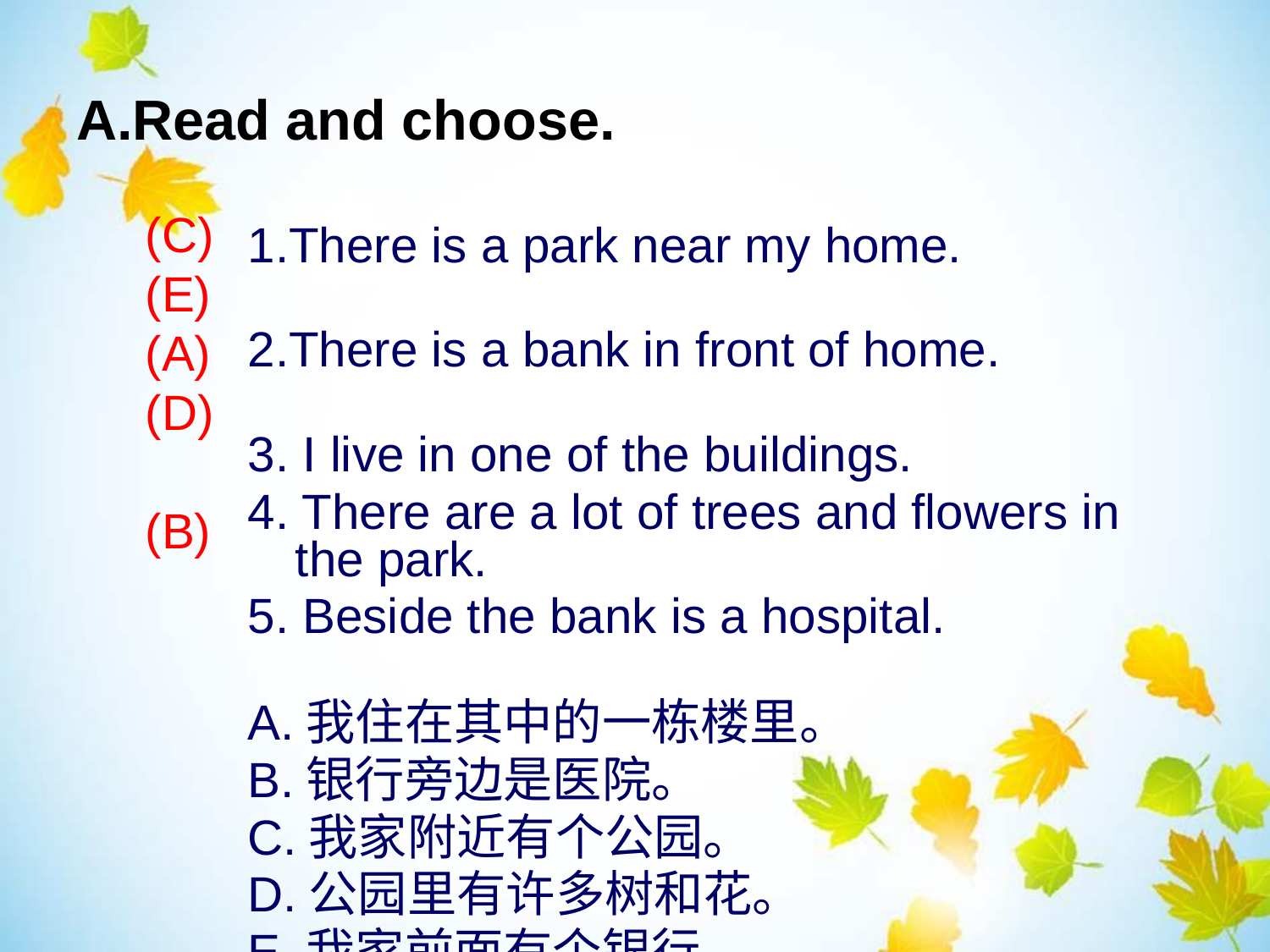

# A.Read and choose.

1.There is a park near my home.
2.There is a bank in front of home.
3. I live in one of the buildings.
4. There are a lot of trees and flowers in the park.
5. Beside the bank is a hospital.

A.我住在其中的一栋楼里。
B.银行旁边是医院。
C.我家附近有个公园。
D.公园里有许多树和花。
E.我家前面有个银行。
(C)
(E)
(A)
(D)

(B)